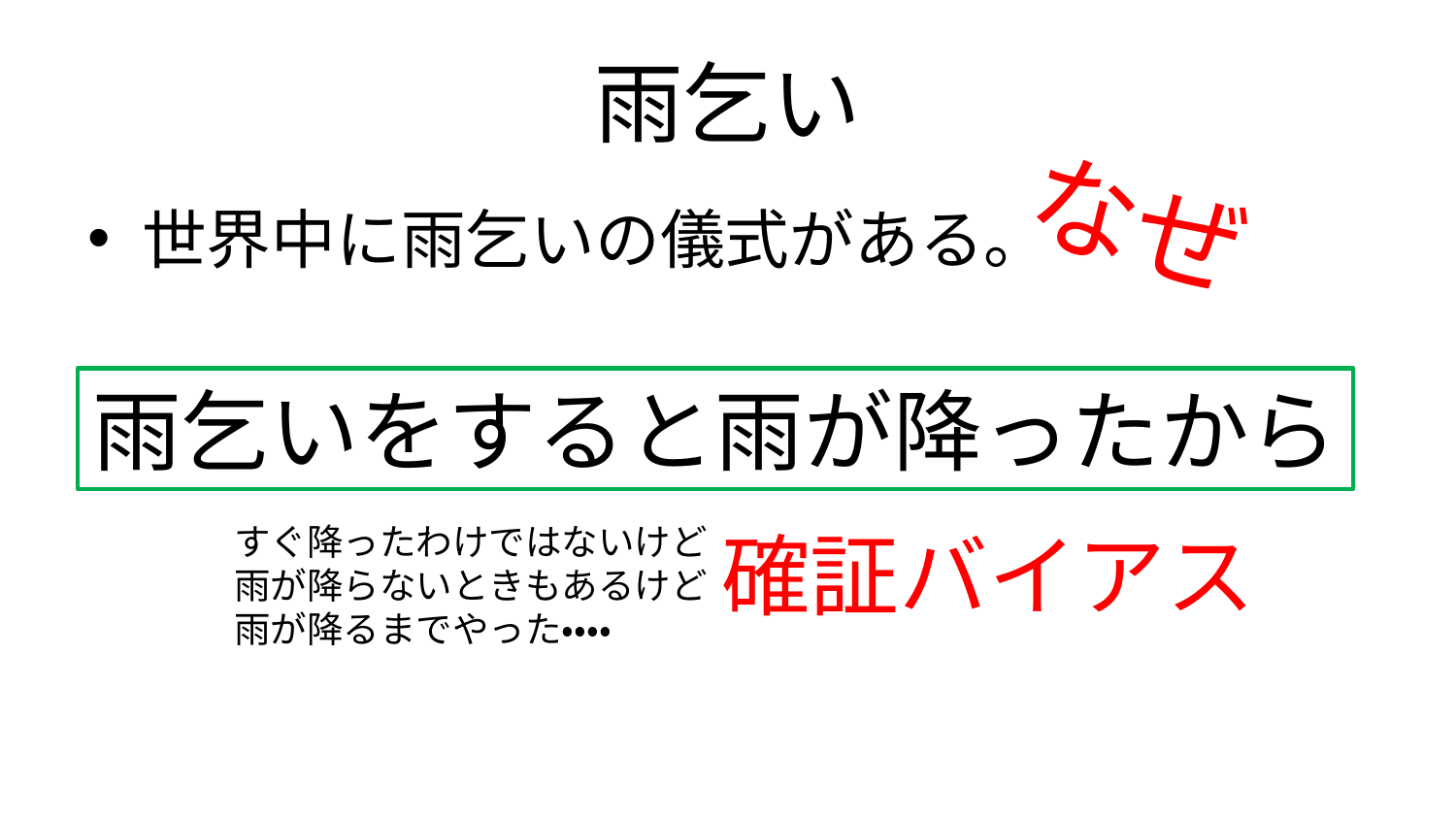

# 雨乞い
なぜ
世界中に雨乞いの儀式がある。

雨乞いをすると雨が降ったから
すぐ降ったわけではないけど
雨が降らないときもあるけど
雨が降るまでやった・・・・

確証バイアス